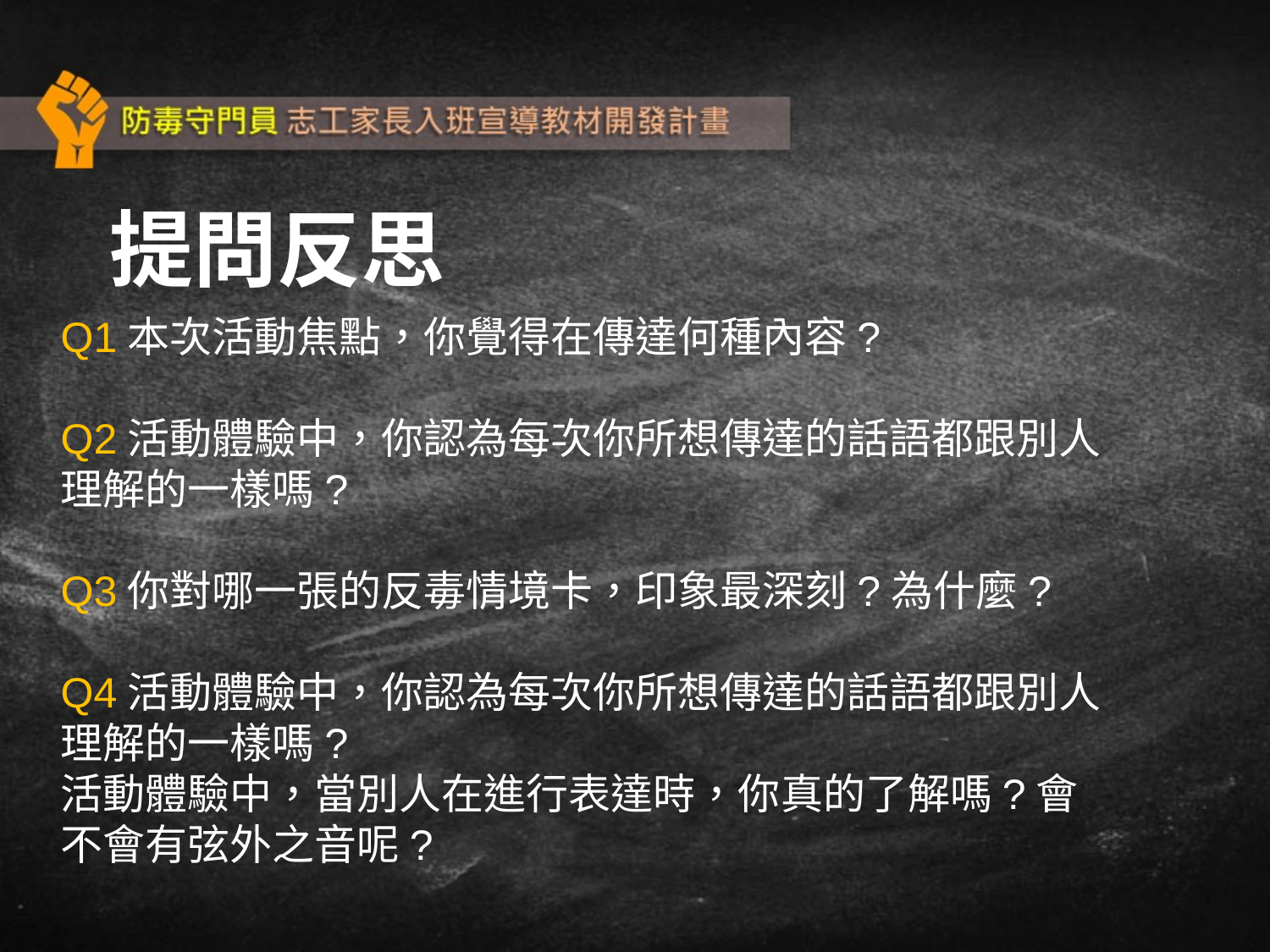

提問反思
Q1本次活動焦點，你覺得在傳達何種內容?

Q2活動體驗中，你認為每次你所想傳達的話語都跟別人理解的一樣嗎?

Q3你對哪一張的反毒情境卡，印象最深刻?為什麼?

Q4活動體驗中，你認為每次你所想傳達的話語都跟別人理解的一樣嗎?
活動體驗中，當別人在進行表達時，你真的了解嗎?會不會有弦外之音呢?